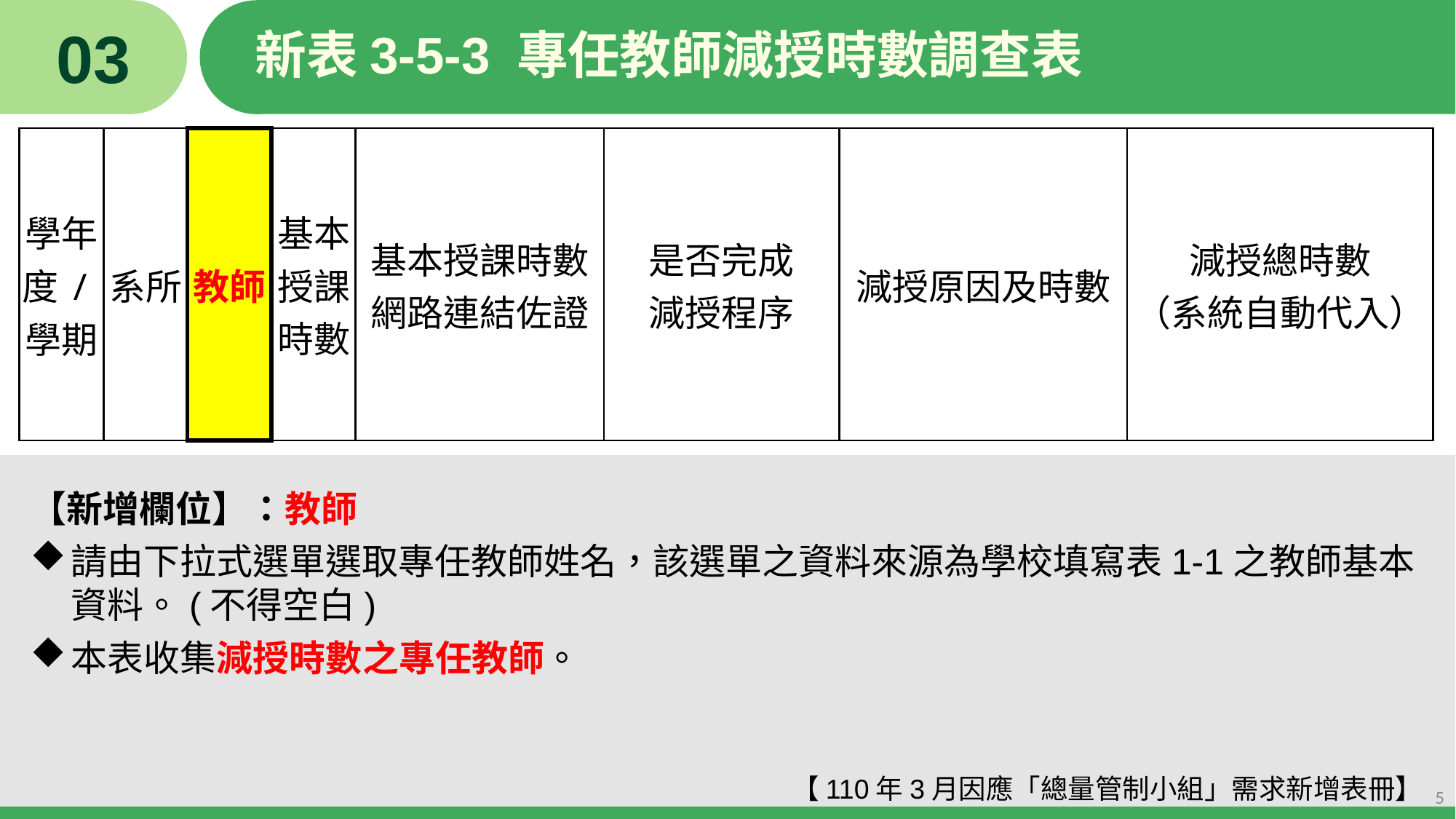

03
# 新表3-5-3 專任教師減授時數調查表
| 學年度/學期 | 系所 | 教師 | 基本授課時數 | 基本授課時數 網路連結佐證 | 是否完成 減授程序 | 減授原因及時數 | 減授總時數 （系統自動代入） |
| --- | --- | --- | --- | --- | --- | --- | --- |
【新增欄位】：教師
請由下拉式選單選取專任教師姓名，該選單之資料來源為學校填寫表1-1之教師基本資料。(不得空白)
本表收集減授時數之專任教師。

【110年3月因應「總量管制小組」需求新增表冊】

5